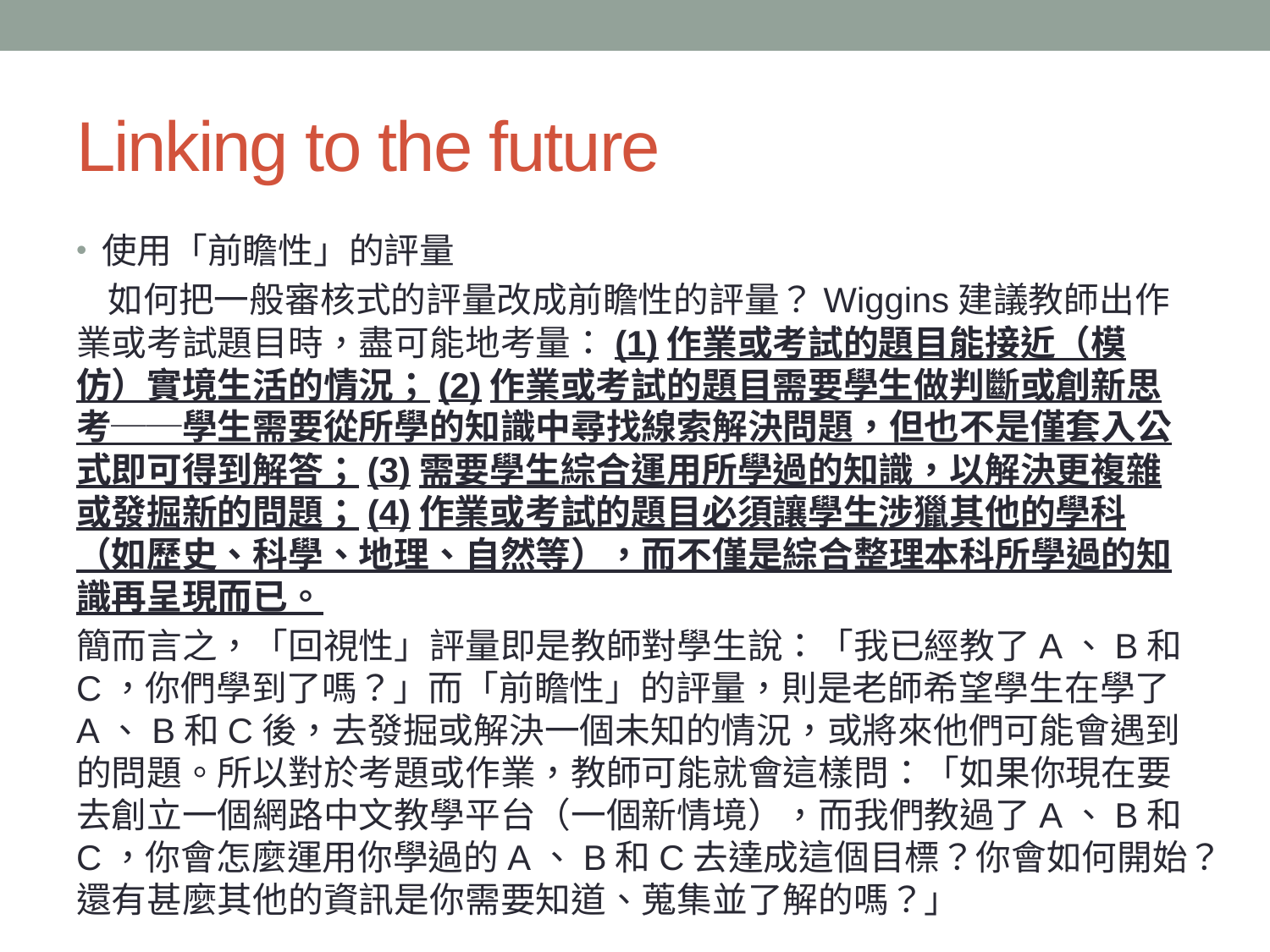

# Linking to the future
使用「前瞻性」的評量
   如何把一般審核式的評量改成前瞻性的評量？Wiggins建議教師出作業或考試題目時，盡可能地考量：(1)作業或考試的題目能接近（模仿）實境生活的情況；(2)作業或考試的題目需要學生做判斷或創新思考──學生需要從所學的知識中尋找線索解決問題，但也不是僅套入公式即可得到解答；(3)需要學生綜合運用所學過的知識，以解決更複雜或發掘新的問題；(4)作業或考試的題目必須讓學生涉獵其他的學科（如歷史、科學、地理、自然等），而不僅是綜合整理本科所學過的知識再呈現而已。
簡而言之，「回視性」評量即是教師對學生說：「我已經教了A、B和C，你們學到了嗎？」而「前瞻性」的評量，則是老師希望學生在學了A、B和C後，去發掘或解決一個未知的情況，或將來他們可能會遇到的問題。所以對於考題或作業，教師可能就會這樣問：「如果你現在要去創立一個網路中文教學平台（一個新情境），而我們教過了A、B和C，你會怎麼運用你學過的A、B和C去達成這個目標？你會如何開始？還有甚麼其他的資訊是你需要知道、蒐集並了解的嗎？」